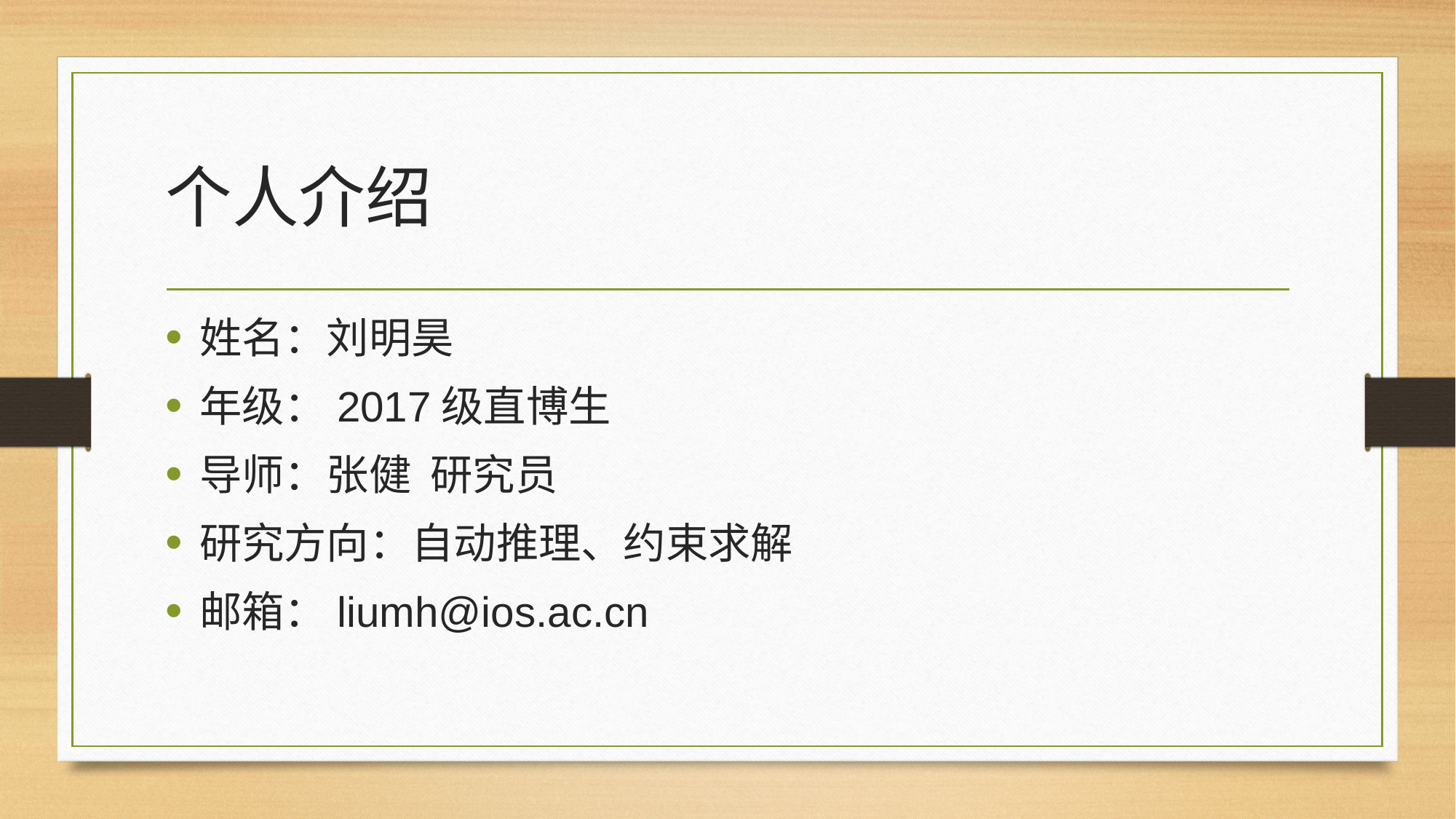

# 个人介绍
姓名：刘明昊
年级：2017级直博生
导师：张健  研究员
研究方向：自动推理、约束求解
邮箱：liumh@ios.ac.cn